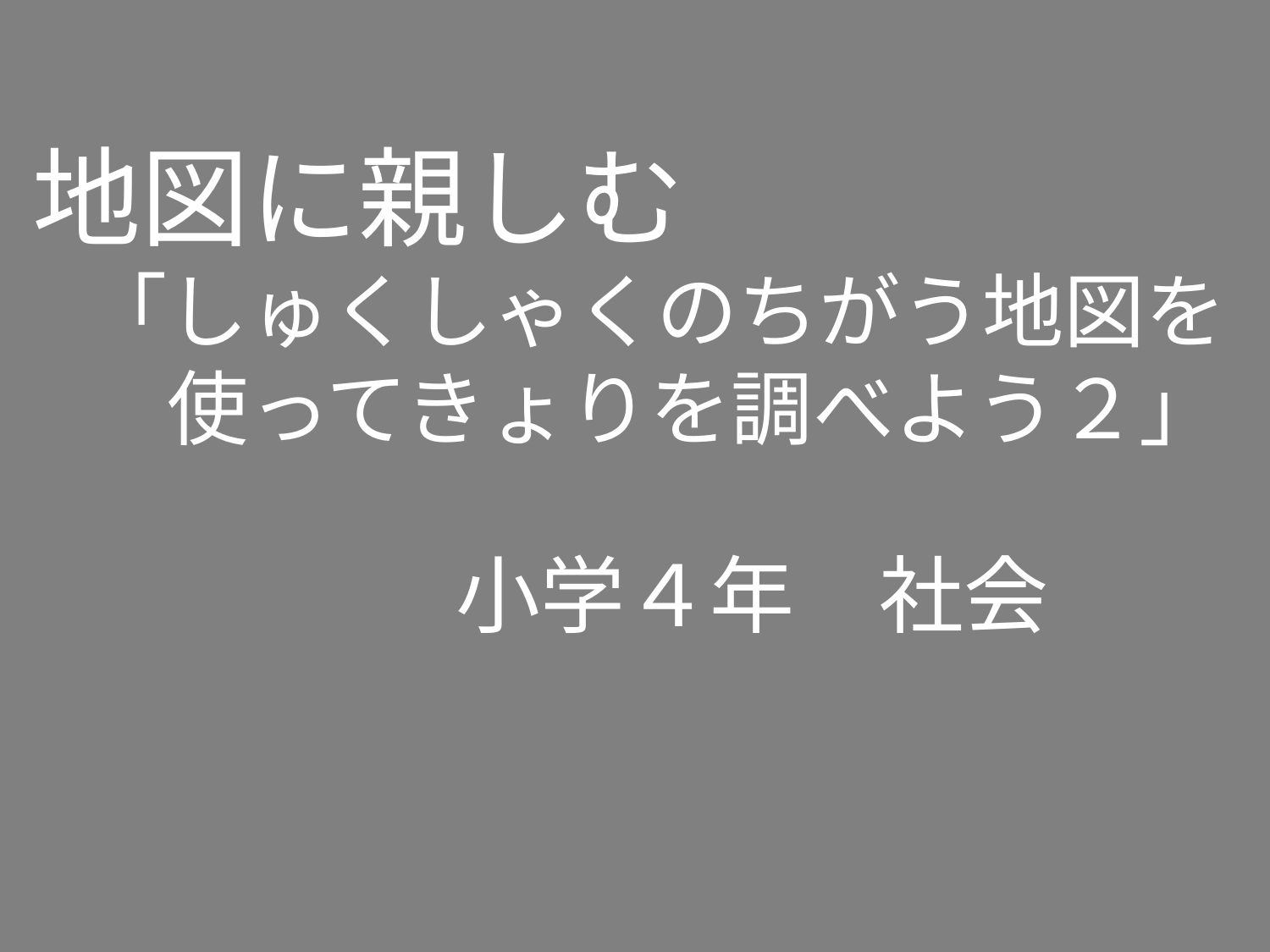

地図に親しむ
「しゅくしゃくのちがう地図を
　使ってきょりを調べよう２」
#
小学４年　社会